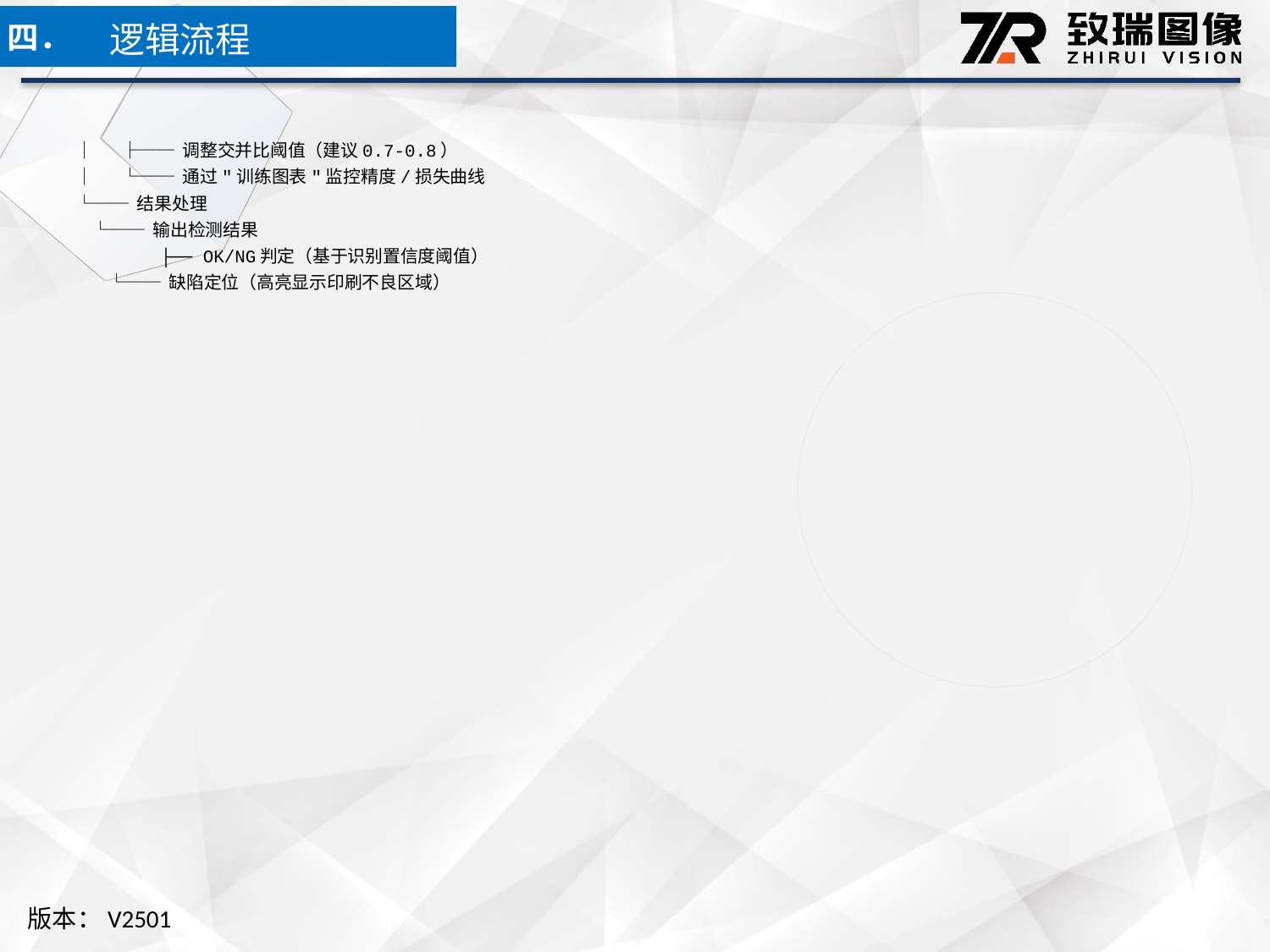

逻辑流程
四．

│       ├── 调整交并比阈值（建议0.7-0.8）
│       └── 通过"训练图表"监控精度/损失曲线
└── 结果处理
    └── 输出检测结果
        ├── OK/NG判定（基于识别置信度阈值）
        └── 缺陷定位（高亮显示印刷不良区域）